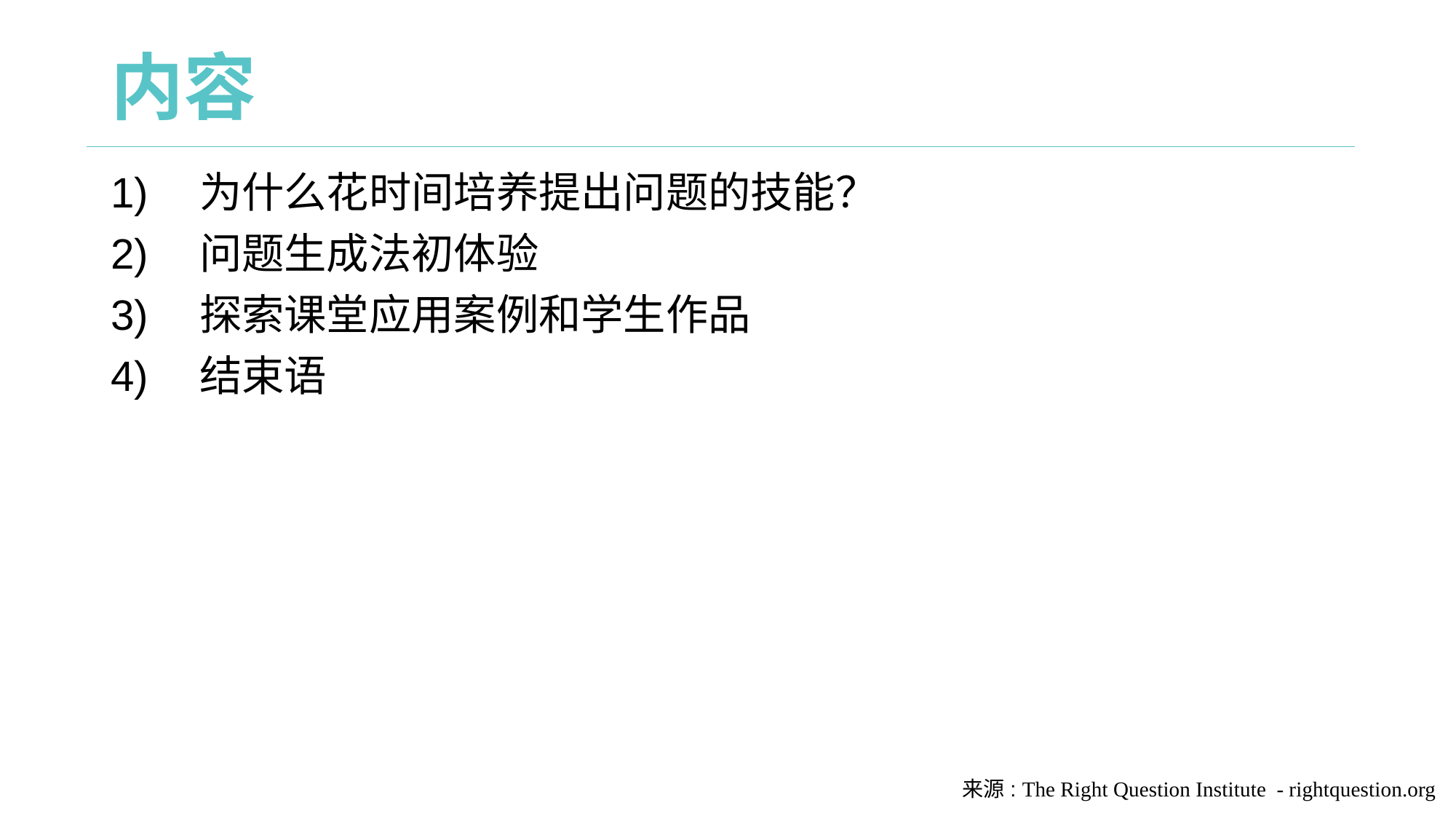

# 内容
为什么花时间培养提出问题的技能？
问题生成法初体验
探索课堂应用案例和学生作品
结束语